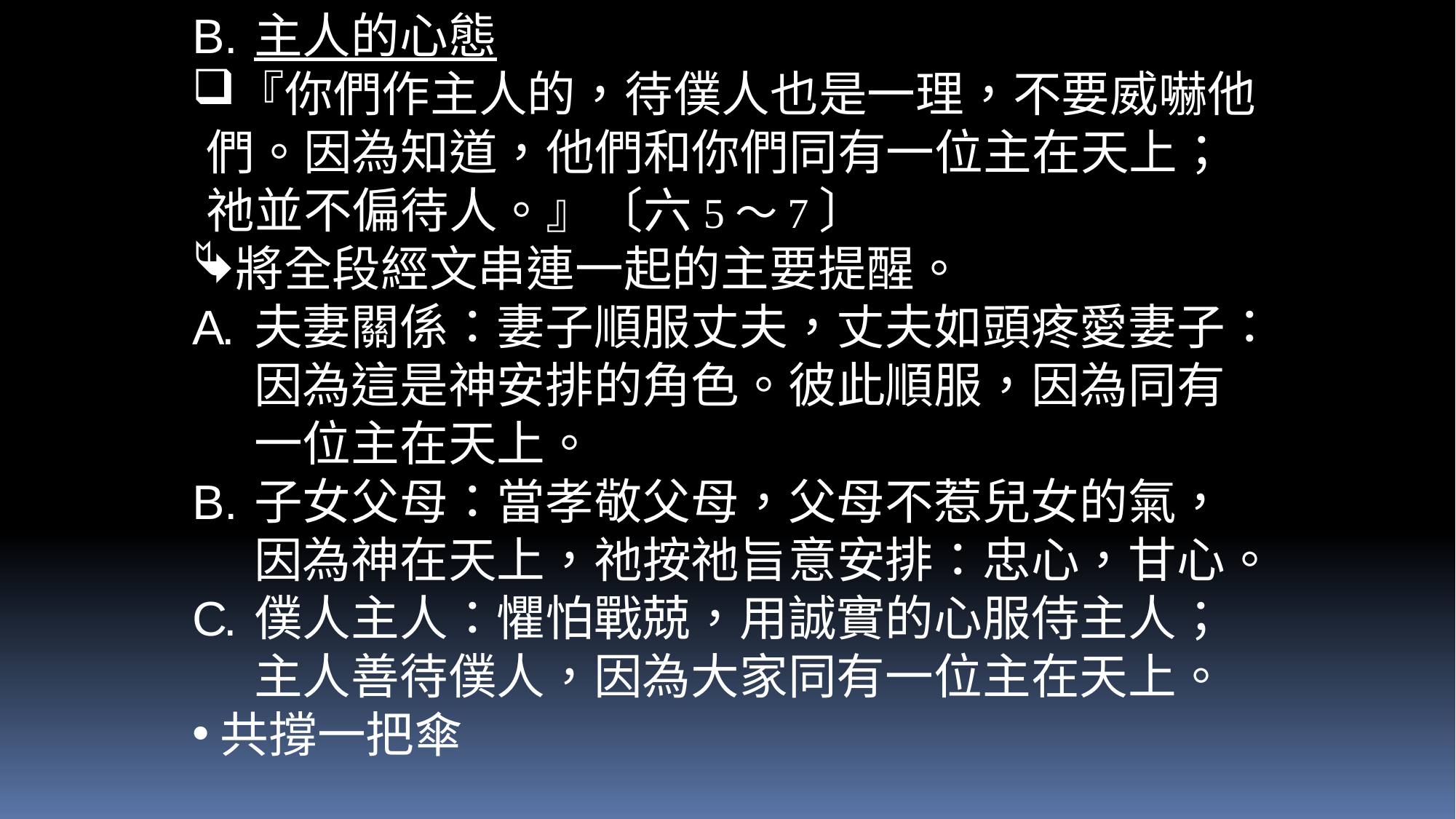

主人的心態
『你們作主人的，待僕人也是一理，不要威嚇他們。因為知道，他們和你們同有一位主在天上；祂並不偏待人。』〔六5～7〕
將全段經文串連一起的主要提醒。
夫妻關係：妻子順服丈夫，丈夫如頭疼愛妻子：因為這是神安排的角色。彼此順服，因為同有一位主在天上。
子女父母：當孝敬父母，父母不惹兒女的氣，因為神在天上，祂按祂旨意安排：忠心，甘心。
僕人主人：懼怕戰兢，用誠實的心服侍主人；主人善待僕人，因為大家同有一位主在天上。
共撐一把傘